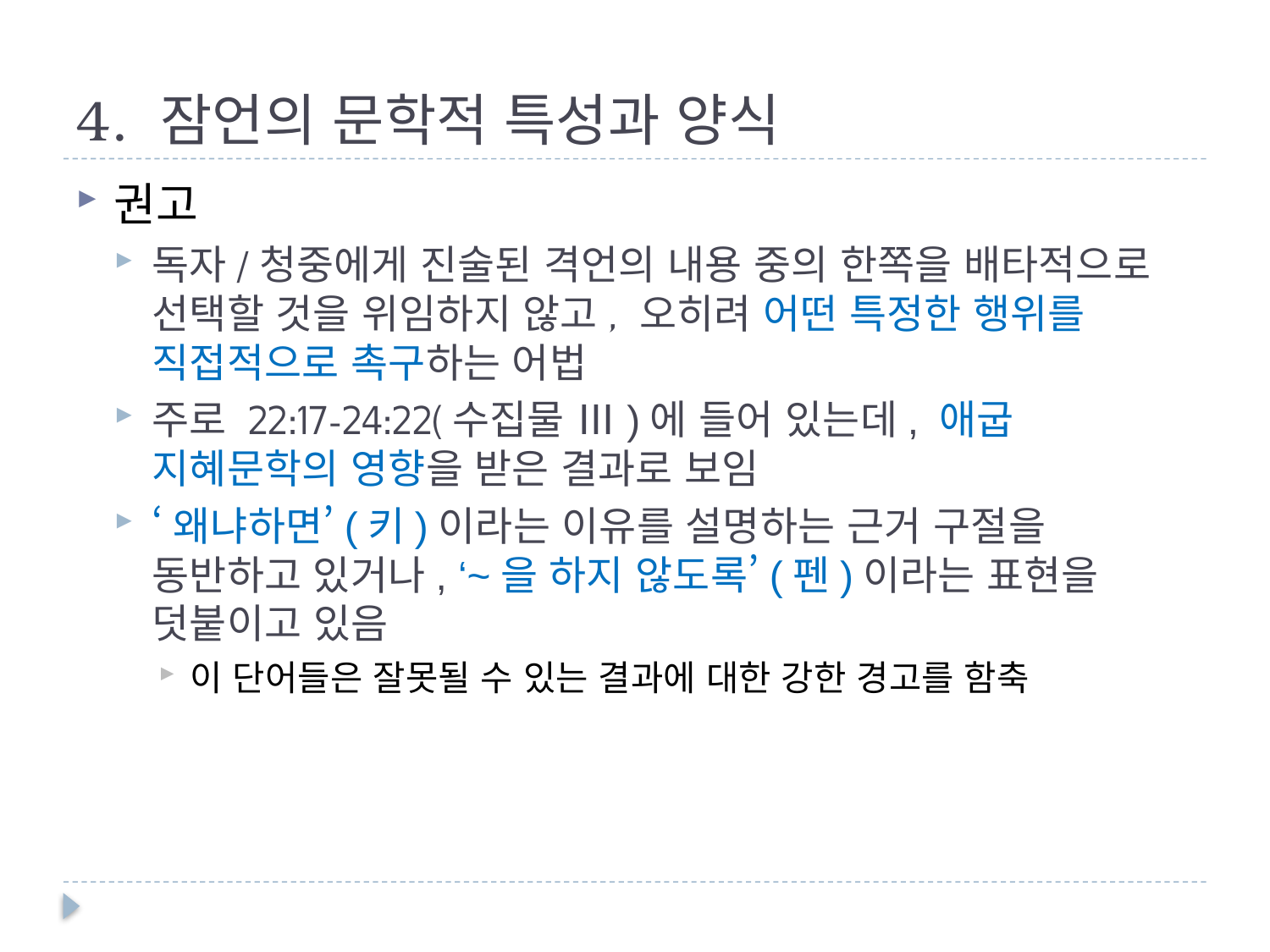

# 4. 잠언의 문학적 특성과 양식
권고
독자/청중에게 진술된 격언의 내용 중의 한쪽을 배타적으로 선택할 것을 위임하지 않고, 오히려 어떤 특정한 행위를 직접적으로 촉구하는 어법
주로 22:17-24:22(수집물 Ⅲ)에 들어 있는데, 애굽 지혜문학의 영향을 받은 결과로 보임
‘왜냐하면’(키)이라는 이유를 설명하는 근거 구절을 동반하고 있거나, ‘~을 하지 않도록’(펜)이라는 표현을 덧붙이고 있음
이 단어들은 잘못될 수 있는 결과에 대한 강한 경고를 함축